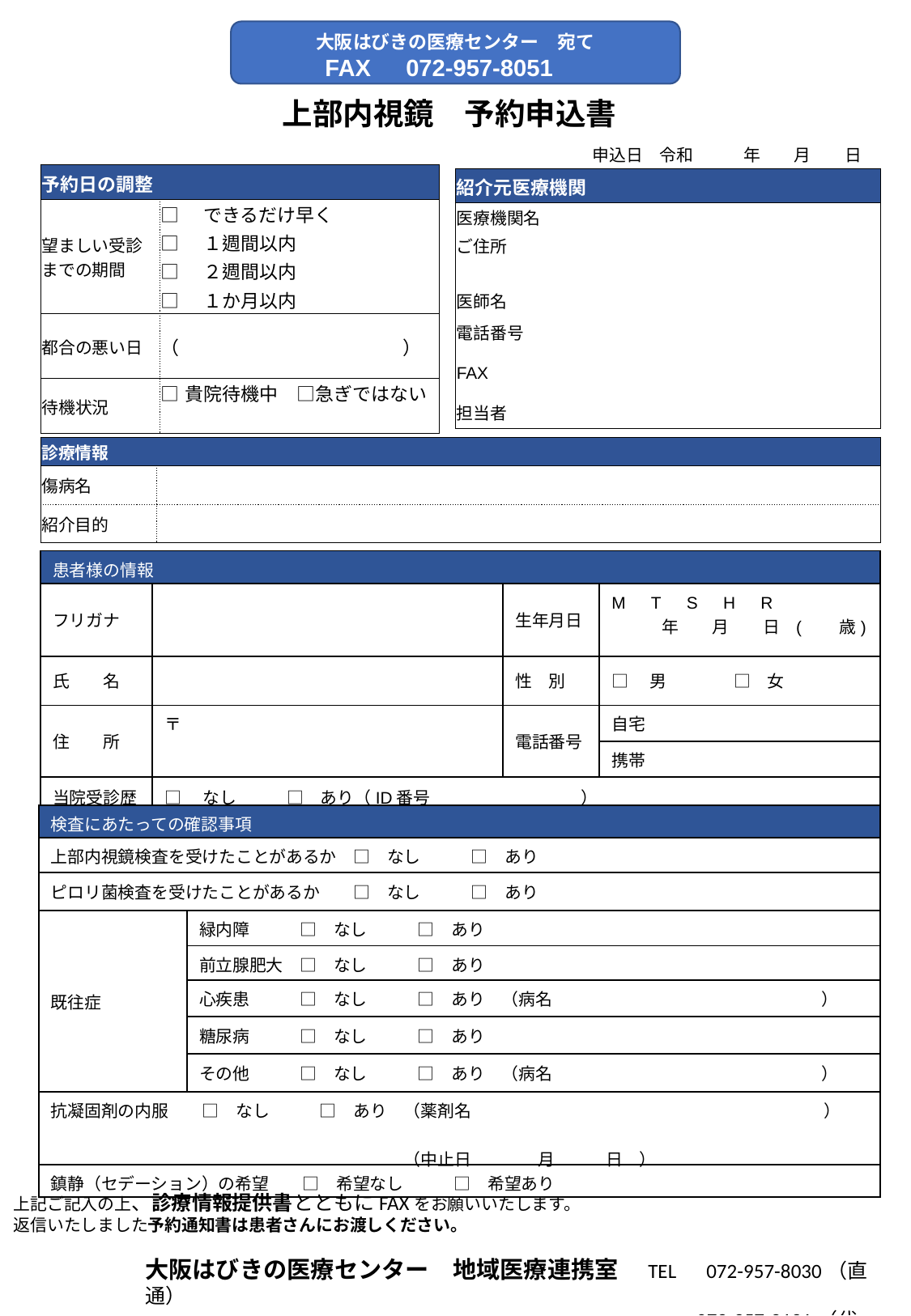

大阪はびきの医療センター　宛て
　　　　FAX　072-957-8051
　上部内視鏡　予約申込書
申込日　令和　　　年　　月　　日
| 予約日の調整 |  |
| --- | --- |
| 望ましい受診 までの期間 | □　できるだけ早く |
|  | □　１週間以内 |
|  | □　２週間以内 |
|  | □　１か月以内 |
| 都合の悪い日 | （　　　　　　　　　　　　） |
| 待機状況 | □貴院待機中　□急ぎではない |
| 紹介元医療機関 |  |
| --- | --- |
| 医療機関名 |  |
| ご住所 |  |
|  |  |
| 医師名 |  |
| 電話番号 |  |
| FAX |  |
| 担当者 |  |
| 診療情報 |  |  |  |
| --- | --- | --- | --- |
| 傷病名 |  |  |  |
| 紹介目的 |  |  |  |
| 患者様の情報 |  |  |  |
| --- | --- | --- | --- |
| フリガナ |  | 生年月日 | M　T　S　H　R　　　　　 　　　年　　月　　日 (　　歳) |
| 氏　　名 |  | 性　別 | □　男　　　　□　女 |
| 住　　所 | 〒 | 電話番号 | 自宅 |
|  |  |  | 携帯 |
| 当院受診歴 | □　なし　　　□　あり（ID番号　　　　　　　　　） |  |  |
| 検査にあたっての確認事項 |  |
| --- | --- |
| 上部内視鏡検査を受けたことがあるか　□　なし　　　□　あり |  |
| ピロリ菌検査を受けたことがあるか　　□　なし　　　□　あり |  |
| 既往症 | 緑内障　　　□　なし　　　□　あり |
|  | 前立腺肥大　□　なし　　　□　あり |
|  | 心疾患　　　□　なし　　　□　あり　（病名　　　　　　　　　　　　　　　　） |
|  | 糖尿病　　　□　なし　　　□　あり |
|  | その他　　　□　なし　　　□　あり　（病名　　　　　　　　　　　　　　　　） |
| 抗凝固剤の内服　　□　なし　　　□　あり　（薬剤名　　　　　　　　　　　　　　　　　　　　　）　　　 　　　　　　　　　　　　　　　　　　　　　（中止日　　　　月　　　日　） |  |
| 鎮静（セデーション）の希望　　□　希望なし　　　□　希望あり |  |
上記ご記入の上、診療情報提供書とともにFAXをお願いいたします。
返信いたしました予約通知書は患者さんにお渡しください。
大阪はびきの医療センター　地域医療連携室　TEL　072-957-8030（直通）
　　　　　　　　　　　　　　　　　　　　　　　　　　　072-957-2121（代表）